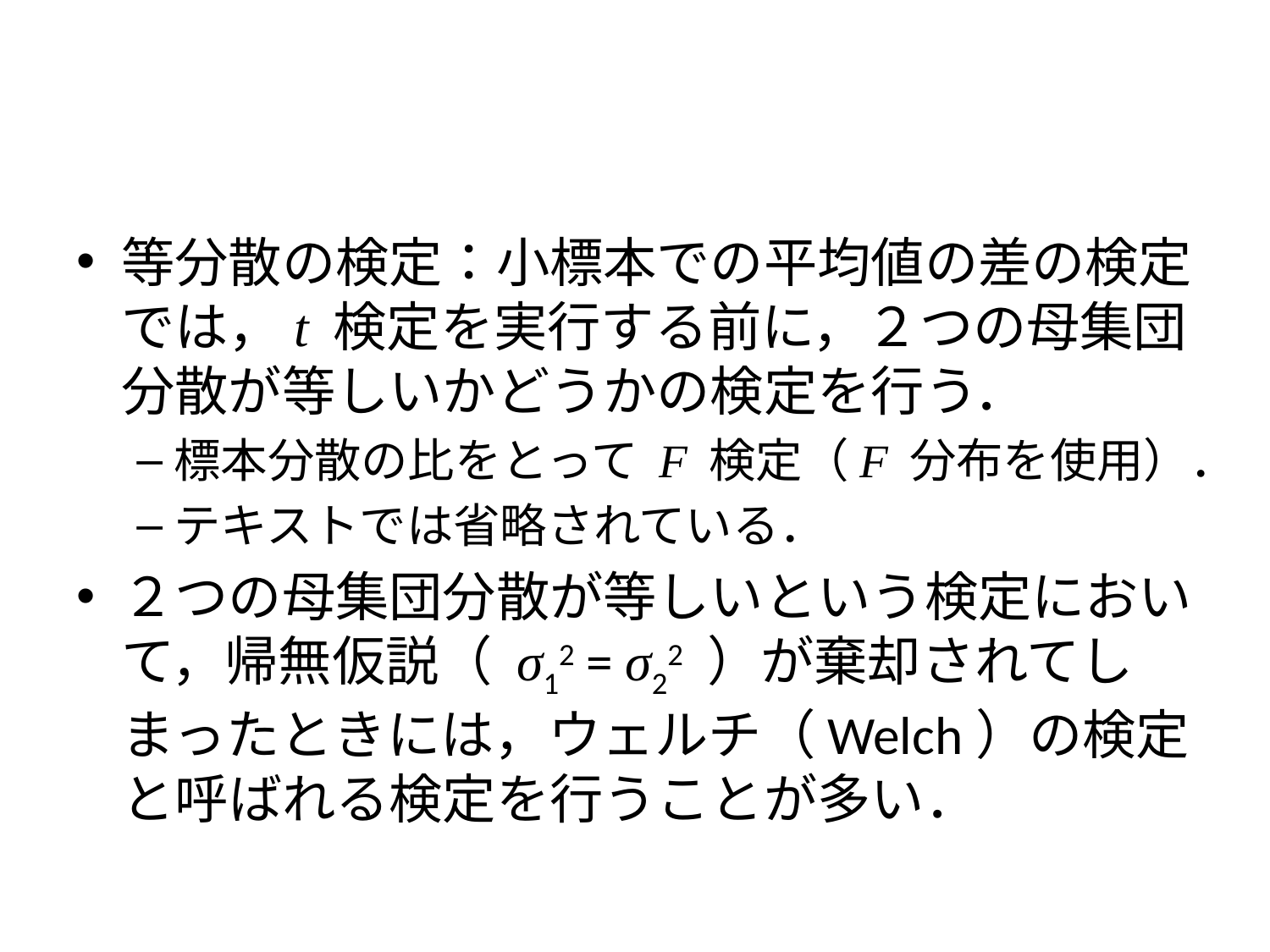

#
等分散の検定：小標本での平均値の差の検定では，t 検定を実行する前に，２つの母集団分散が等しいかどうかの検定を行う．
標本分散の比をとって F 検定（F 分布を使用）．
テキストでは省略されている．
２つの母集団分散が等しいという検定において，帰無仮説（ σ12 = σ22 ）が棄却されてしまったときには，ウェルチ（Welch）の検定と呼ばれる検定を行うことが多い．